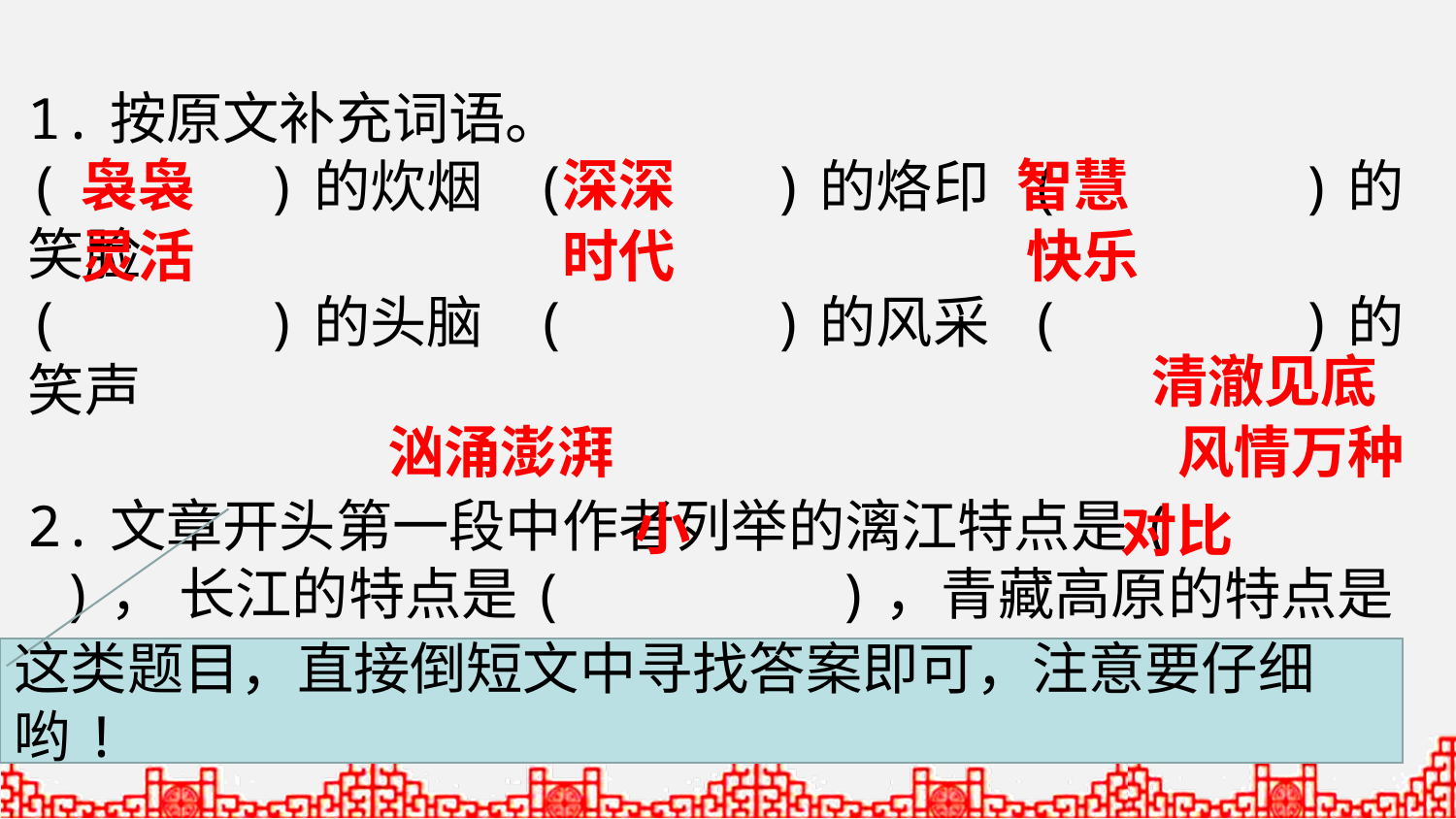

1.按原文补充词语。
(      )的炊烟   (      )的烙印  (       )的笑脸
(      )的头脑   (      )的风采  (       )的笑声

2.文章开头第一段中作者列举的漓江特点是(         )， 长江的特点是(        )，青藏高原的特点是(        )
这些特点与故乡村落的(   )形成了鲜明的(     )
袅袅
深深
智慧
灵活
时代
 快乐
清澈见底
汹涌澎湃
风情万种
小
对比
这类题目，直接倒短文中寻找答案即可，注意要仔细哟!